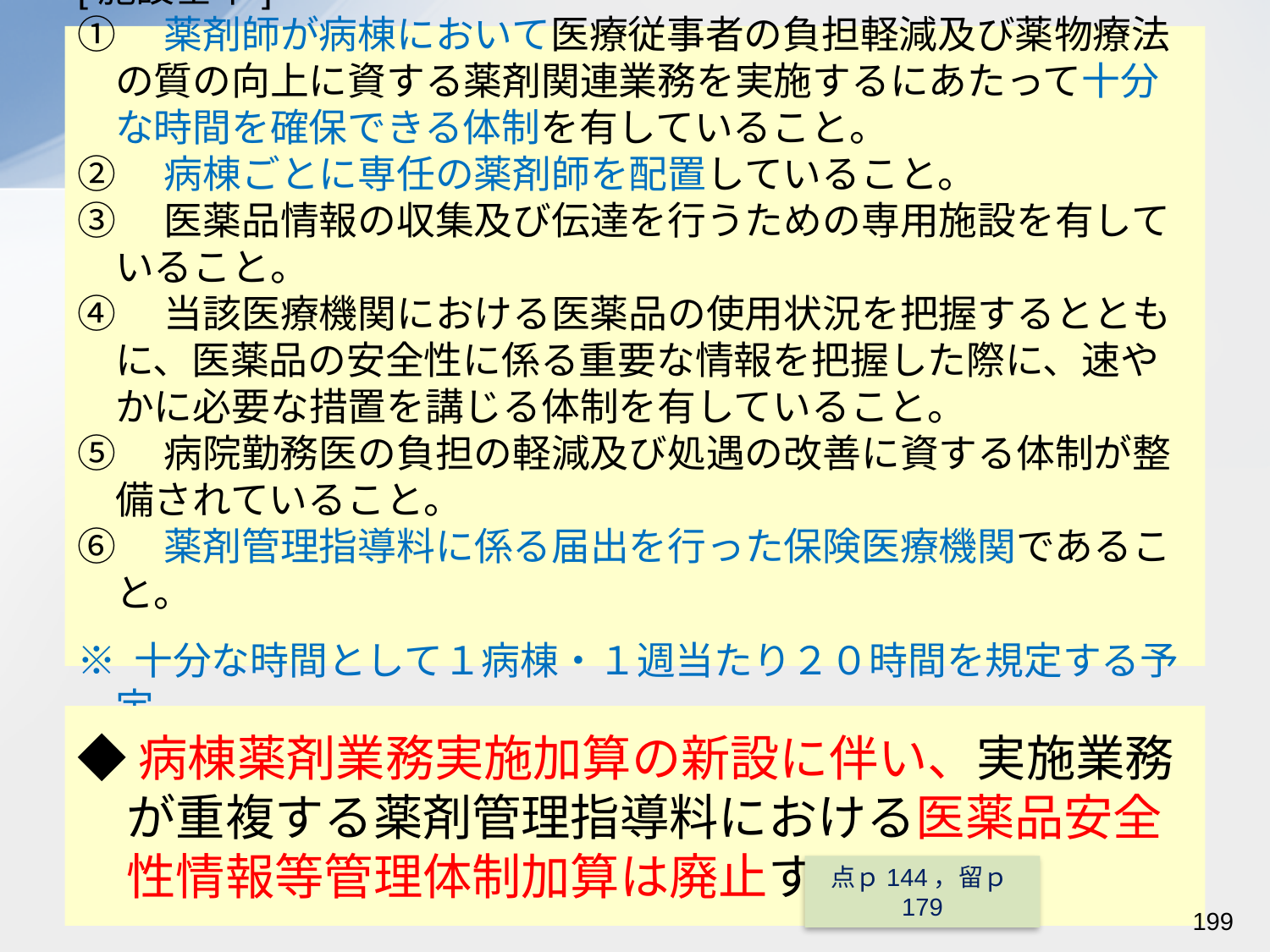

[施設基準]
①　薬剤師が病棟において医療従事者の負担軽減及び薬物療法の質の向上に資する薬剤関連業務を実施するにあたって十分な時間を確保できる体制を有していること。
②　病棟ごとに専任の薬剤師を配置していること。
③　医薬品情報の収集及び伝達を行うための専用施設を有していること。
④　当該医療機関における医薬品の使用状況を把握するとともに、医薬品の安全性に係る重要な情報を把握した際に、速やかに必要な措置を講じる体制を有していること。
⑤　病院勤務医の負担の軽減及び処遇の改善に資する体制が整備されていること。
⑥　薬剤管理指導料に係る届出を行った保険医療機関であること。
※ 十分な時間として１病棟・１週当たり２０時間を規定する予定
◆病棟薬剤業務実施加算の新設に伴い、実施業務が重複する薬剤管理指導料における医薬品安全性情報等管理体制加算は廃止する。
点ｐ144，留ｐ179
199